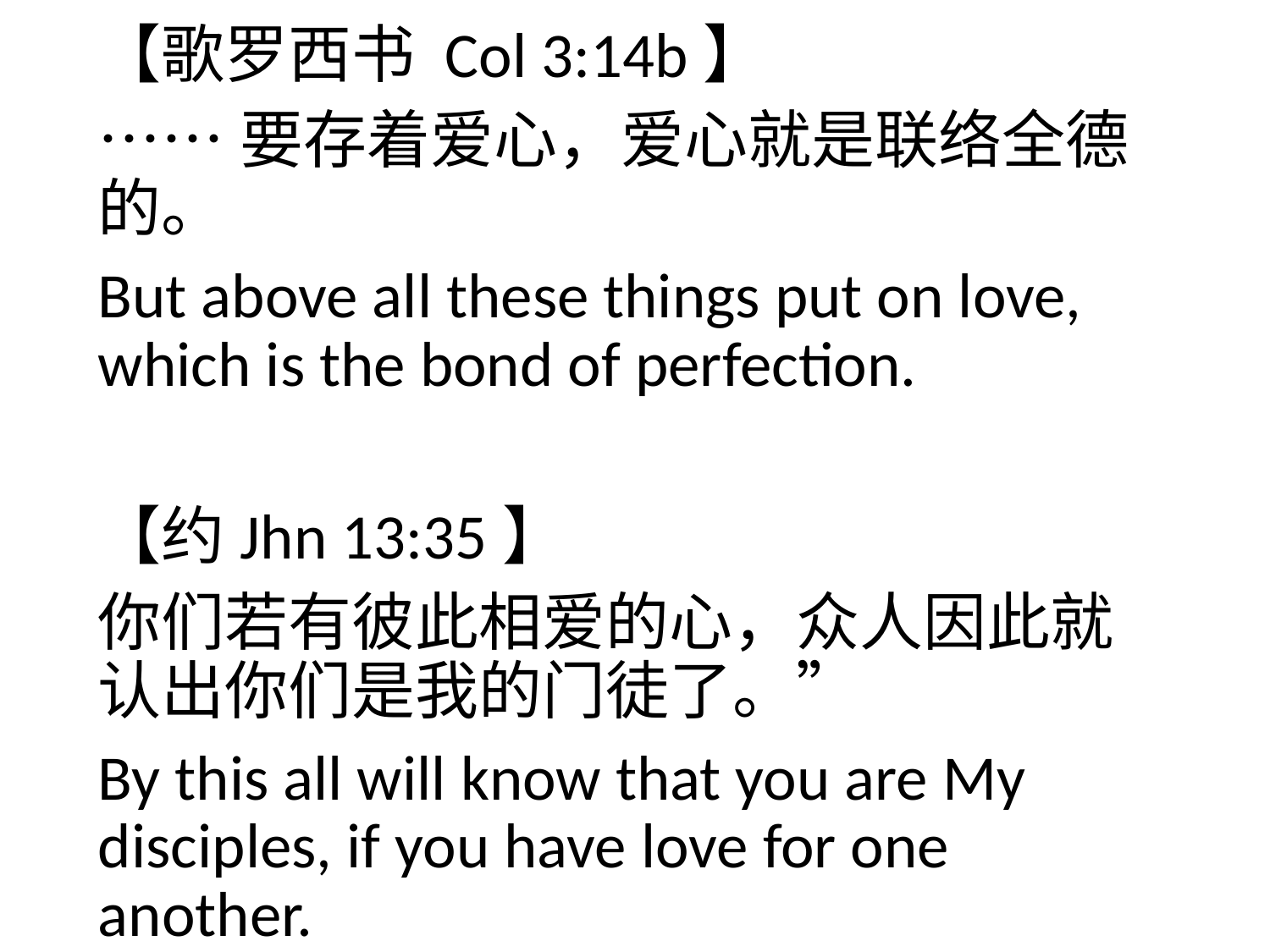

【歌罗西书 Col 3:14b】
……要存着爱心，爱心就是联络全德的。
But above all these things put on love, which is the bond of perfection.

【约Jhn 13:35】
你们若有彼此相爱的心，众人因此就认出你们是我的门徒了。”
By this all will know that you are My disciples, if you have love for one another.